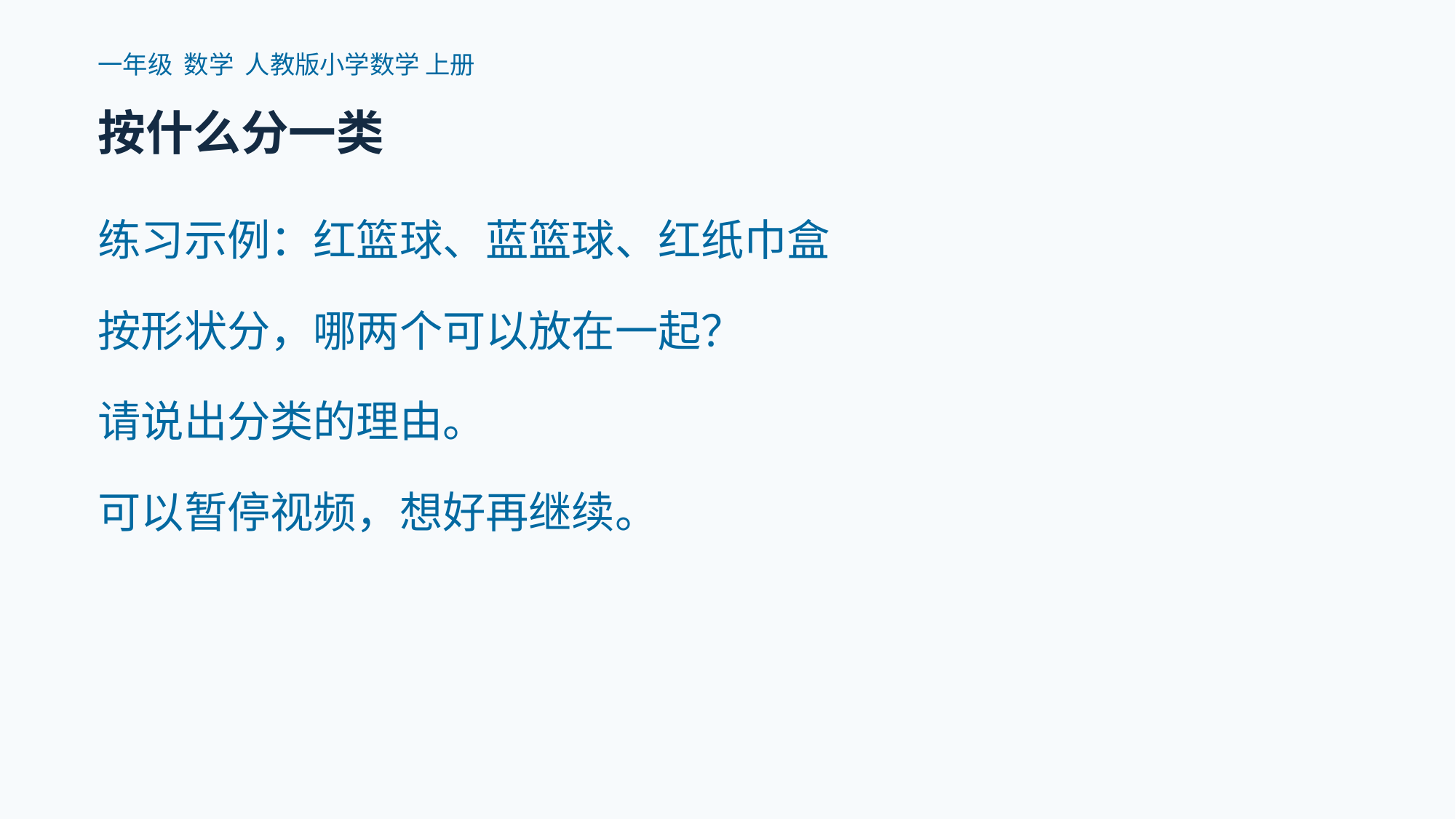

一年级  数学  人教版小学数学 上册
按什么分一类
练习示例：红篮球、蓝篮球、红纸巾盒
按形状分，哪两个可以放在一起？
请说出分类的理由。
可以暂停视频，想好再继续。